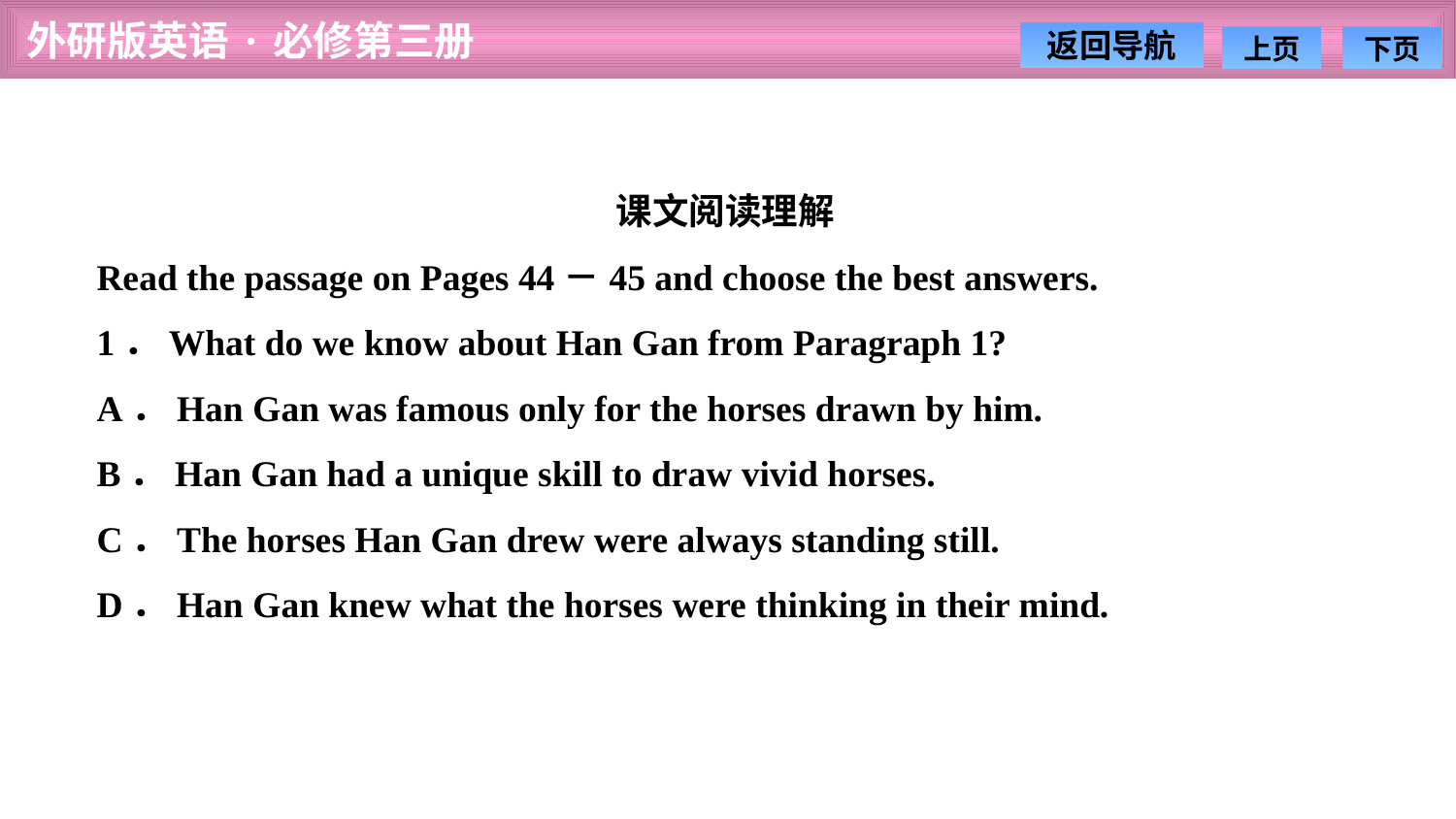

课文阅读理解
Read the passage on Pages 44－45 and choose the best answers.
1．What do we know about Han Gan from Paragraph 1?
A．Han Gan was famous only for the horses drawn by him.
B．Han Gan had a unique skill to draw vivid horses.
C．The horses Han Gan drew were always standing still.
D．Han Gan knew what the horses were thinking in their mind.